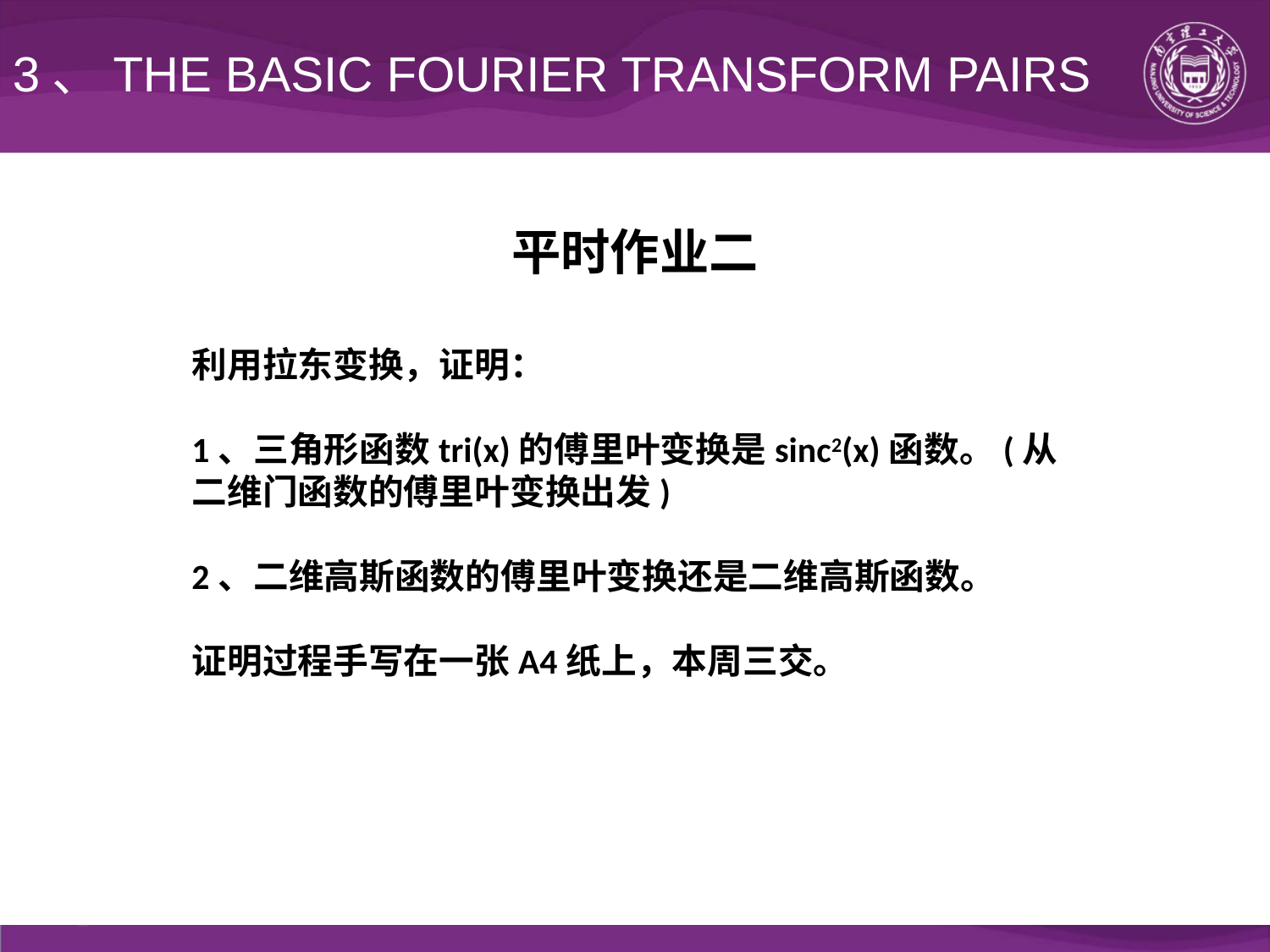

3、THE BASIC FOURIER TRANSFORM PAIRS
平时作业二
利用拉东变换，证明：

1、三角形函数tri(x)的傅里叶变换是sinc2(x)函数。(从二维门函数的傅里叶变换出发)

2、二维高斯函数的傅里叶变换还是二维高斯函数。

证明过程手写在一张A4纸上，本周三交。